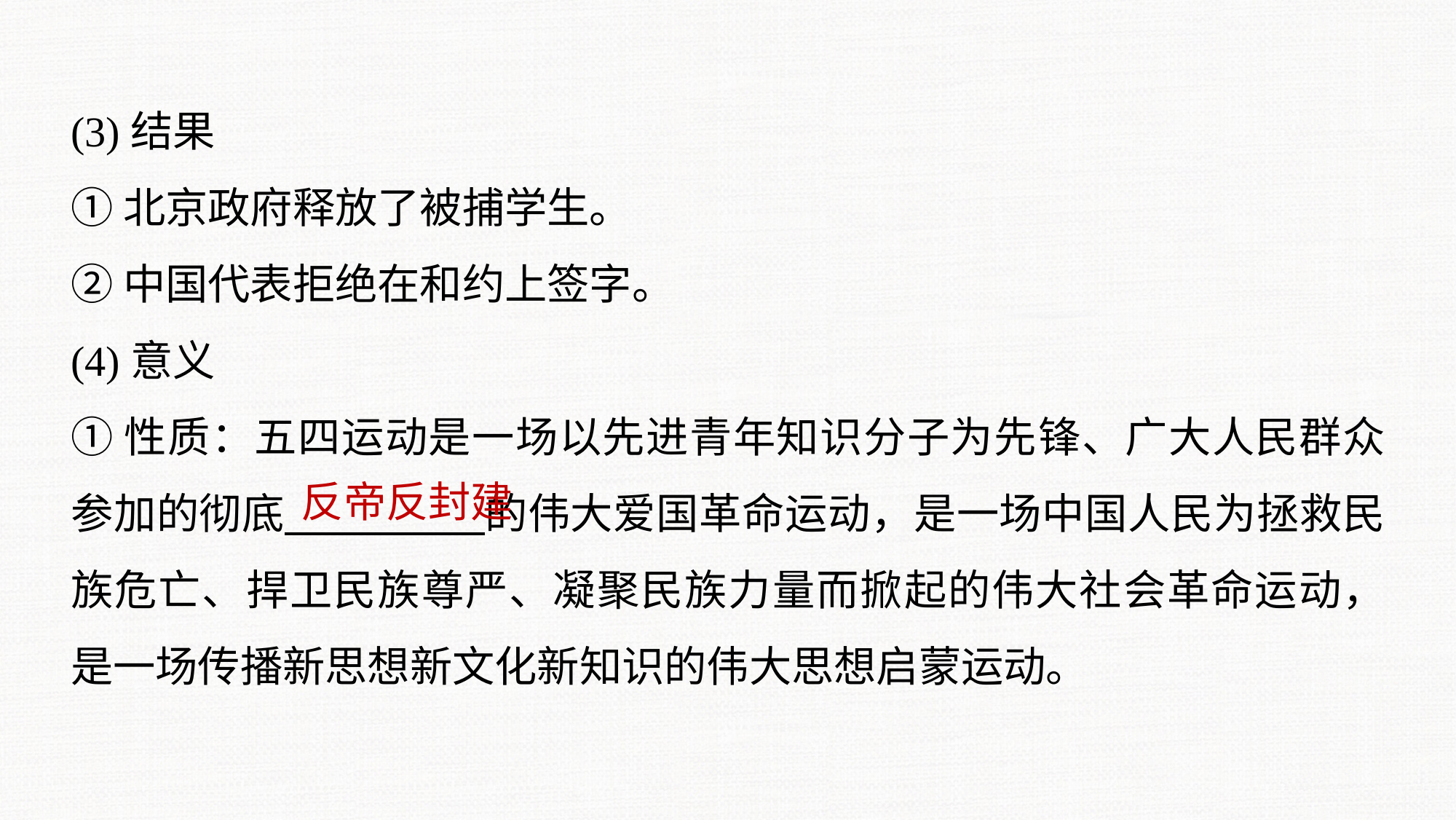

(3)结果
①北京政府释放了被捕学生。
②中国代表拒绝在和约上签字。
(4)意义
①性质：五四运动是一场以先进青年知识分子为先锋、广大人民群众参加的彻底                    的伟大爱国革命运动，是一场中国人民为拯救民族危亡、捍卫民族尊严、凝聚民族力量而掀起的伟大社会革命运动，是一场传播新思想新文化新知识的伟大思想启蒙运动。
反帝反封建